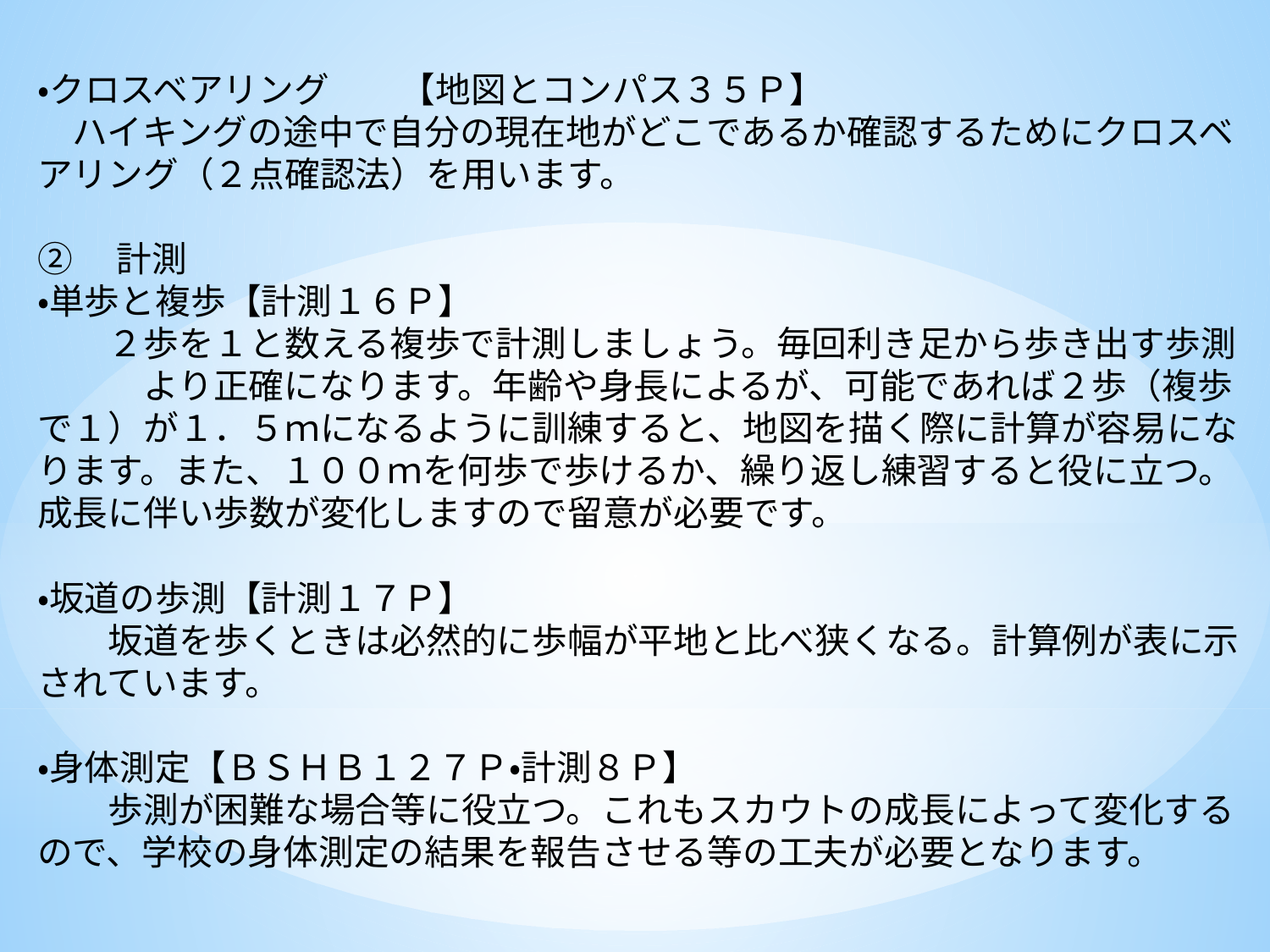

・クロスベアリング　　【地図とコンパス３５Ｐ】
　ハイキングの途中で自分の現在地がどこであるか確認するためにクロスベアリング（２点確認法）を用います。

②　計測
・単歩と複歩【計測１６Ｐ】
　　２歩を１と数える複歩で計測しましょう。毎回利き足から歩き出す歩測　　　より正確になります。年齢や身長によるが、可能であれば２歩（複歩で１）が１．５ｍになるように訓練すると、地図を描く際に計算が容易になります。また、１００ｍを何歩で歩けるか、繰り返し練習すると役に立つ。成長に伴い歩数が変化しますので留意が必要です。

・坂道の歩測【計測１７Ｐ】
　　坂道を歩くときは必然的に歩幅が平地と比べ狭くなる。計算例が表に示されています。

・身体測定【ＢＳＨＢ１２７Ｐ・計測８Ｐ】
　　歩測が困難な場合等に役立つ。これもスカウトの成長によって変化するので、学校の身体測定の結果を報告させる等の工夫が必要となります。